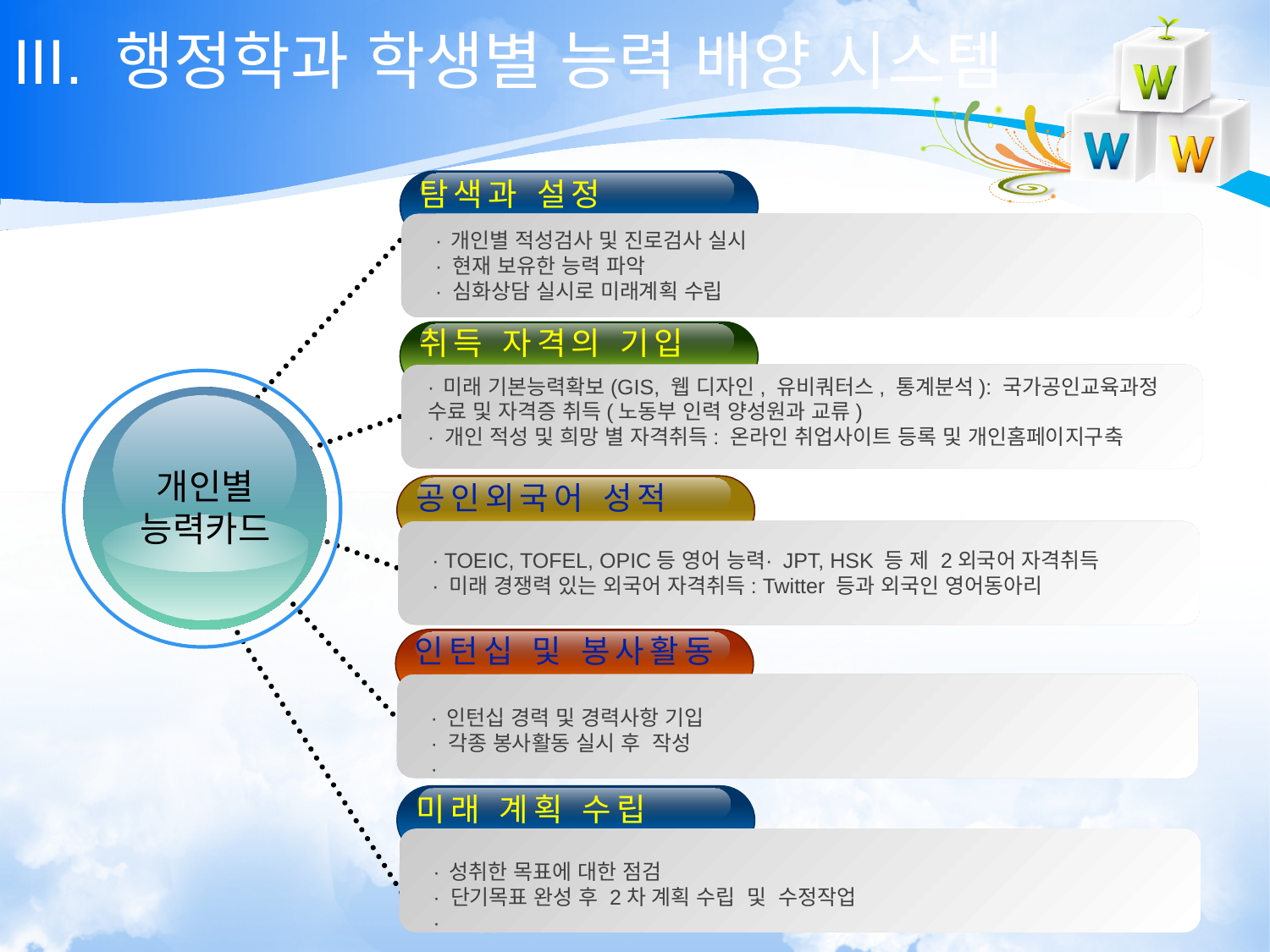

# III. 행정학과 학생별 능력 배양 시스템
탐색과 설정

∙ 개인별 적성검사 및 진로검사 실시
∙ 현재 보유한 능력 파악
∙ 심화상담 실시로 미래계획 수립
취득 자격의 기입

∙ 미래 기본능력확보(GIS, 웹 디자인, 유비쿼터스, 통계분석): 국가공인교육과정 수료 및 자격증 취득(노동부 인력 양성원과 교류)
∙ 개인 적성 및 희망 별 자격취득: 온라인 취업사이트 등록 및 개인홈페이지구축

개인별
능력카드

공인외국어 성적

∙ TOEIC, TOFEL, OPIC등 영어 능력∙ JPT, HSK 등 제 2외국어 자격취득
∙ 미래 경쟁력 있는 외국어 자격취득: Twitter 등과 외국인 영어동아리
인턴십 및 봉사활동

∙ 인턴십 경력 및 경력사항 기입
∙ 각종 봉사활동 실시 후  작성
∙
미래 계획 수립

∙ 성취한 목표에 대한 점검
∙ 단기목표 완성 후 2차 계획 수립  및  수정작업
∙